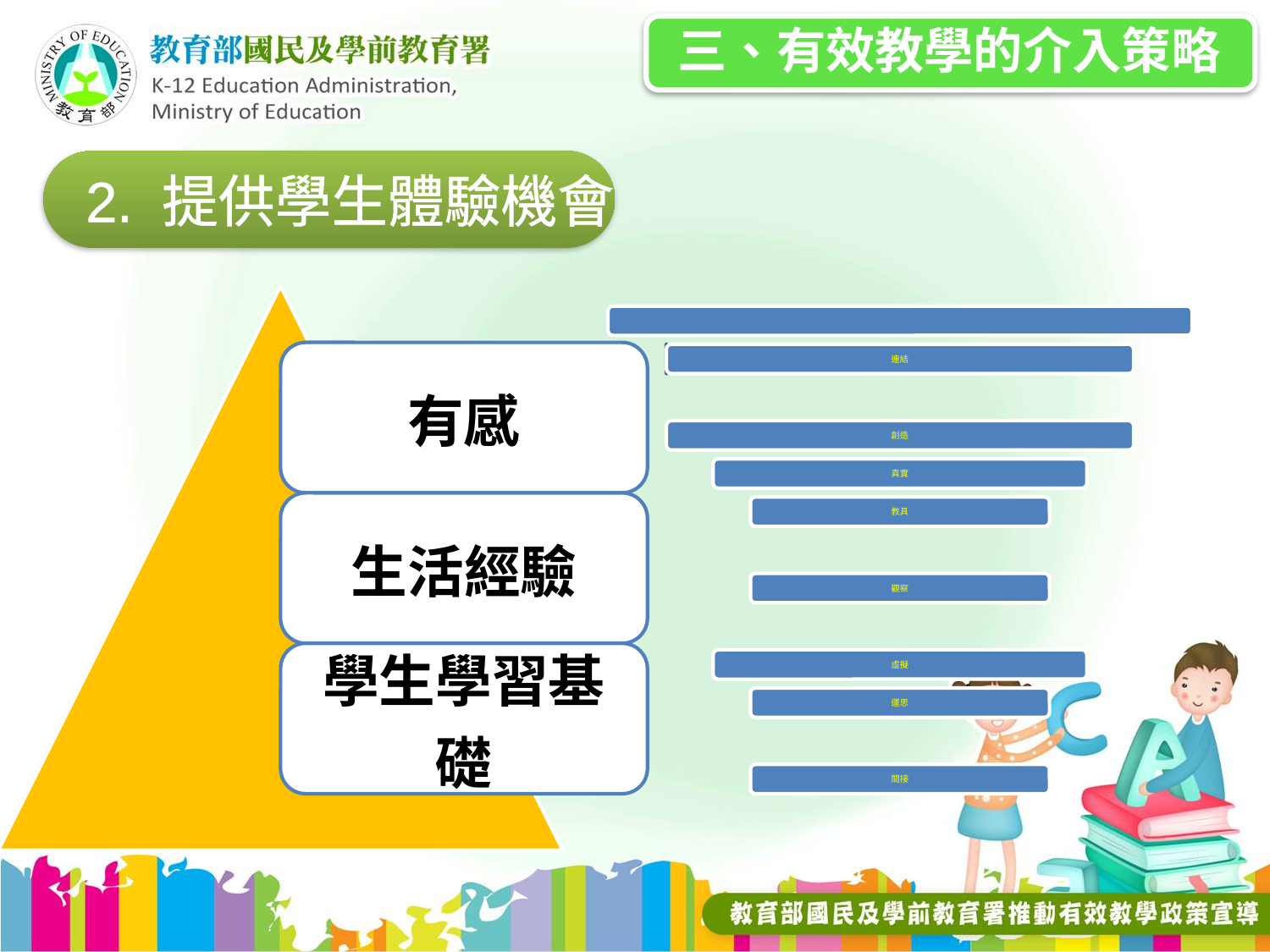

三、有效教學的介入策略
 2. 提供學生體驗機會
生活經驗
學生學習基礎
有感
連結
真實
教具
虛擬
觀察
運思
間接
創造